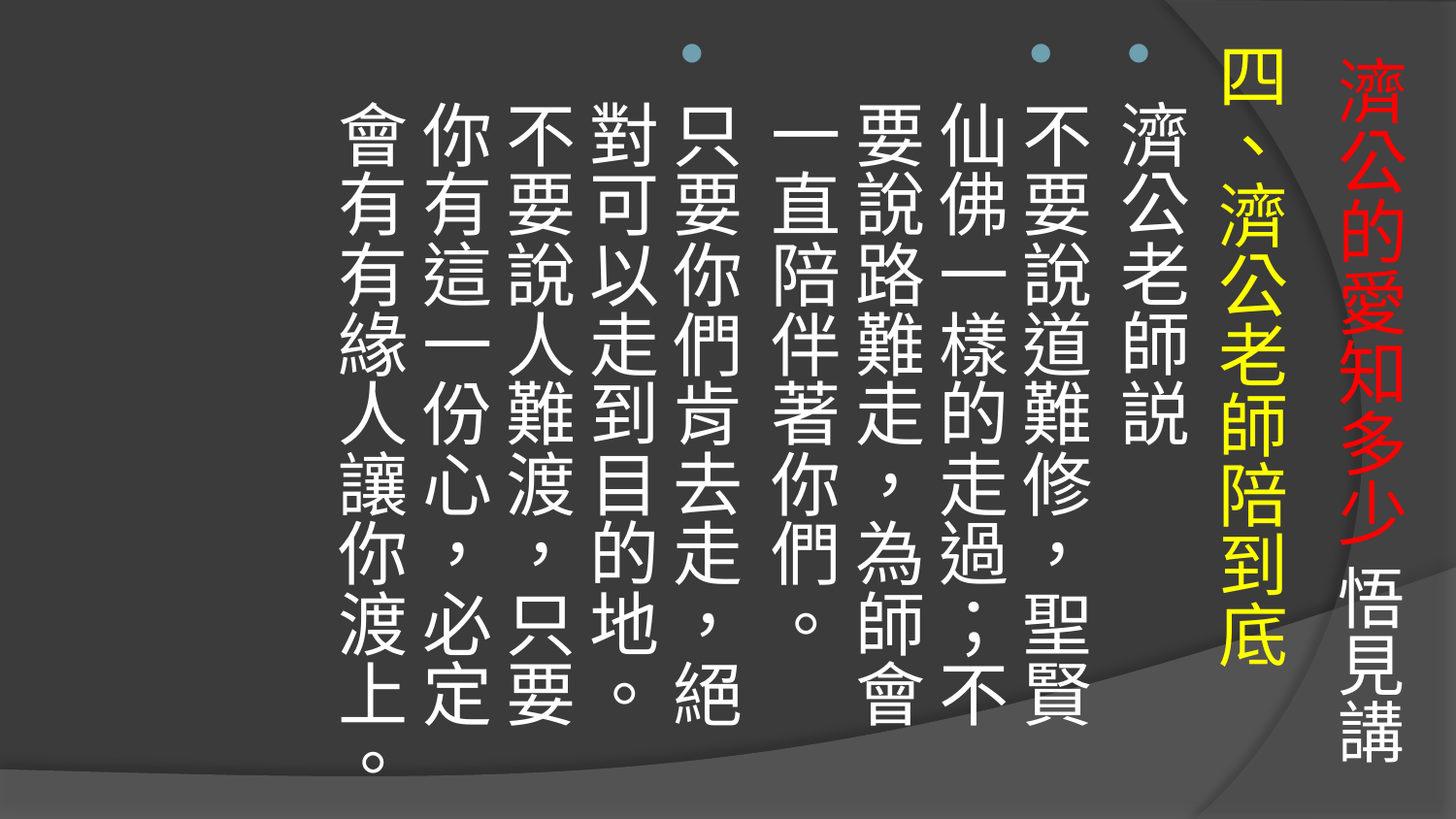

四、濟公老師陪到底
濟公老師説
不要說道難修，聖賢仙佛一樣的走過；不要說路難走，為師會一直陪伴著你們。
只要你們肯去走，絕對可以走到目的地。
不要說人難渡，只要你有這一份心，必定會有有緣人讓你渡上。

# 濟公的愛知多少 悟見講